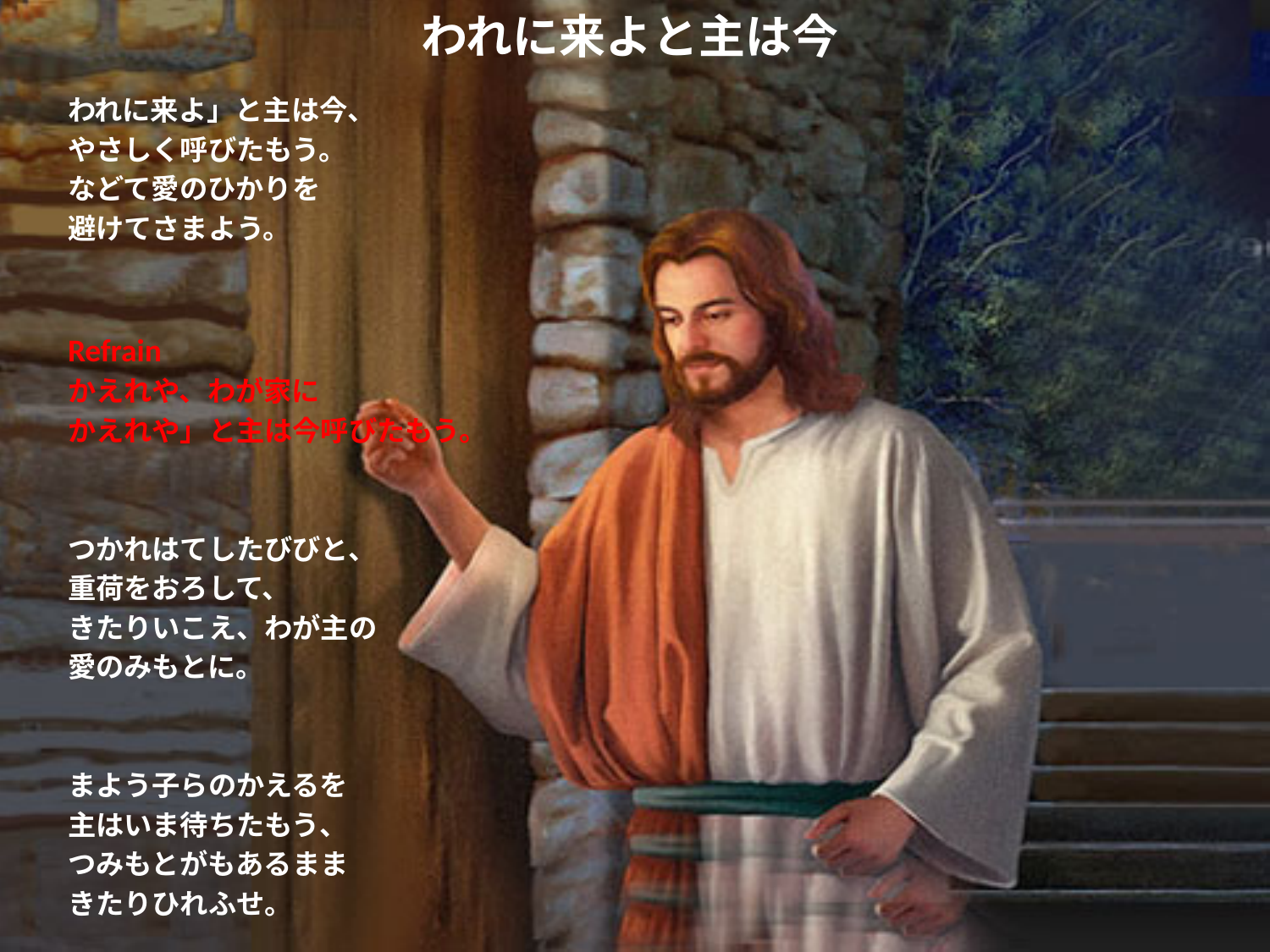

# われに来よと主は今
われに来よ」と主は今、
やさしく呼びたもう。
などて愛のひかりを
避けてさまよう。

Refrain
かえれや、わが家に
かえれや」と主は今呼びたもう。

つかれはてしたびびと、
重荷をおろして、
きたりいこえ、わが主の
愛のみもとに。

まよう子らのかえるを
主はいま待ちたもう、
つみもとがもあるまま
きたりひれふせ。